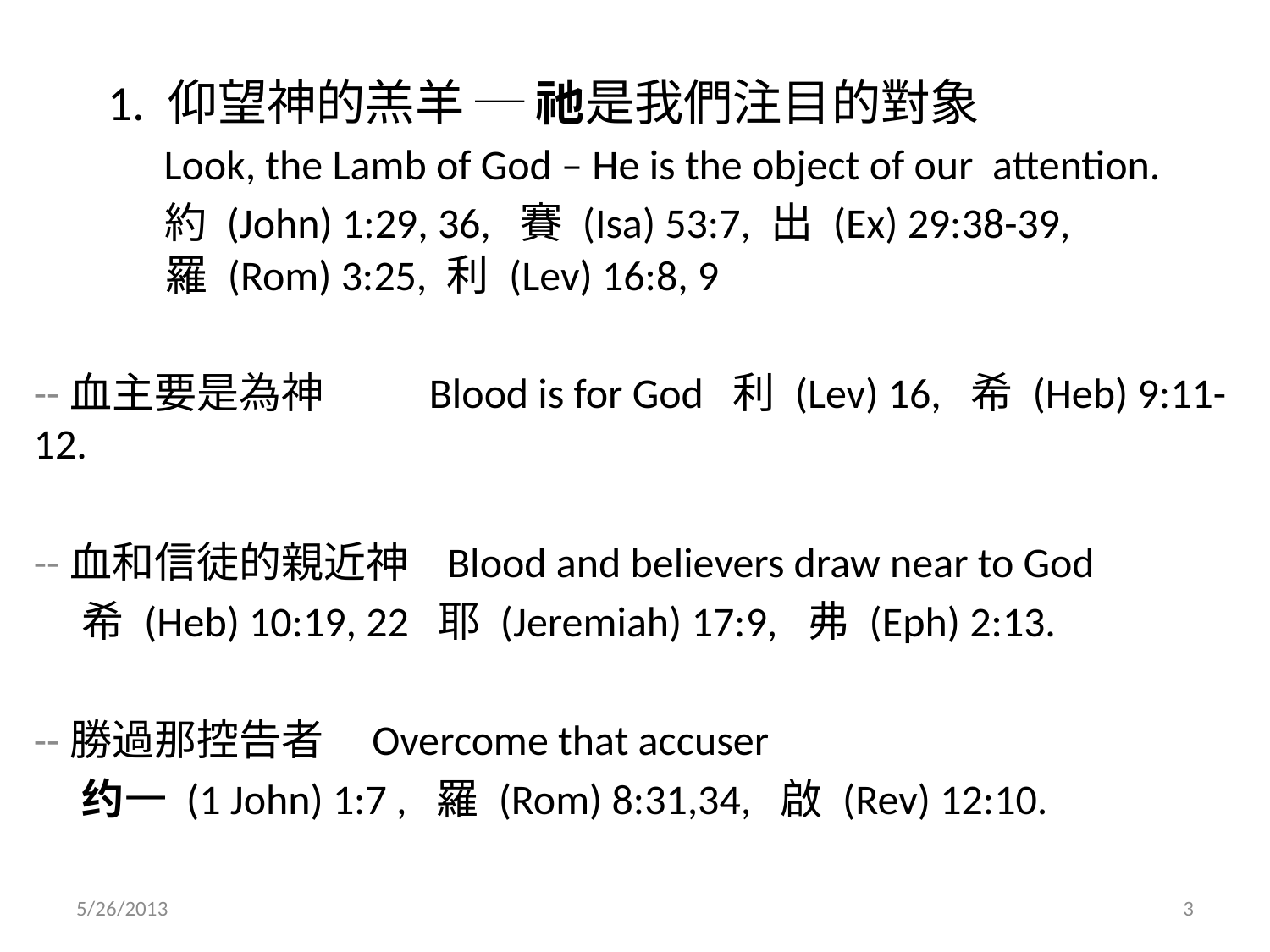

# 1. 仰望神的羔羊 ─ 祂是我們注目的對象 Look, the Lamb of God – He is the object of our  attention. 約 (John) 1:29, 36,  賽 (Isa) 53:7, 出 (Ex) 29:38-39, 羅 (Rom) 3:25, 利 (Lev) 16:8, 9
--血主要是為神          Blood is for God  利 (Lev) 16,  希 (Heb) 9:11-12.

--血和信徒的親近神   Blood and believers draw near to God
    希 (Heb) 10:19, 22  耶 (Jeremiah) 17:9,  弗 (Eph) 2:13.

--勝過那控告者    Overcome that accuser
    约一 (1 John) 1:7 ,  羅 (Rom) 8:31,34,  啟 (Rev) 12:10.
5/26/2013
3